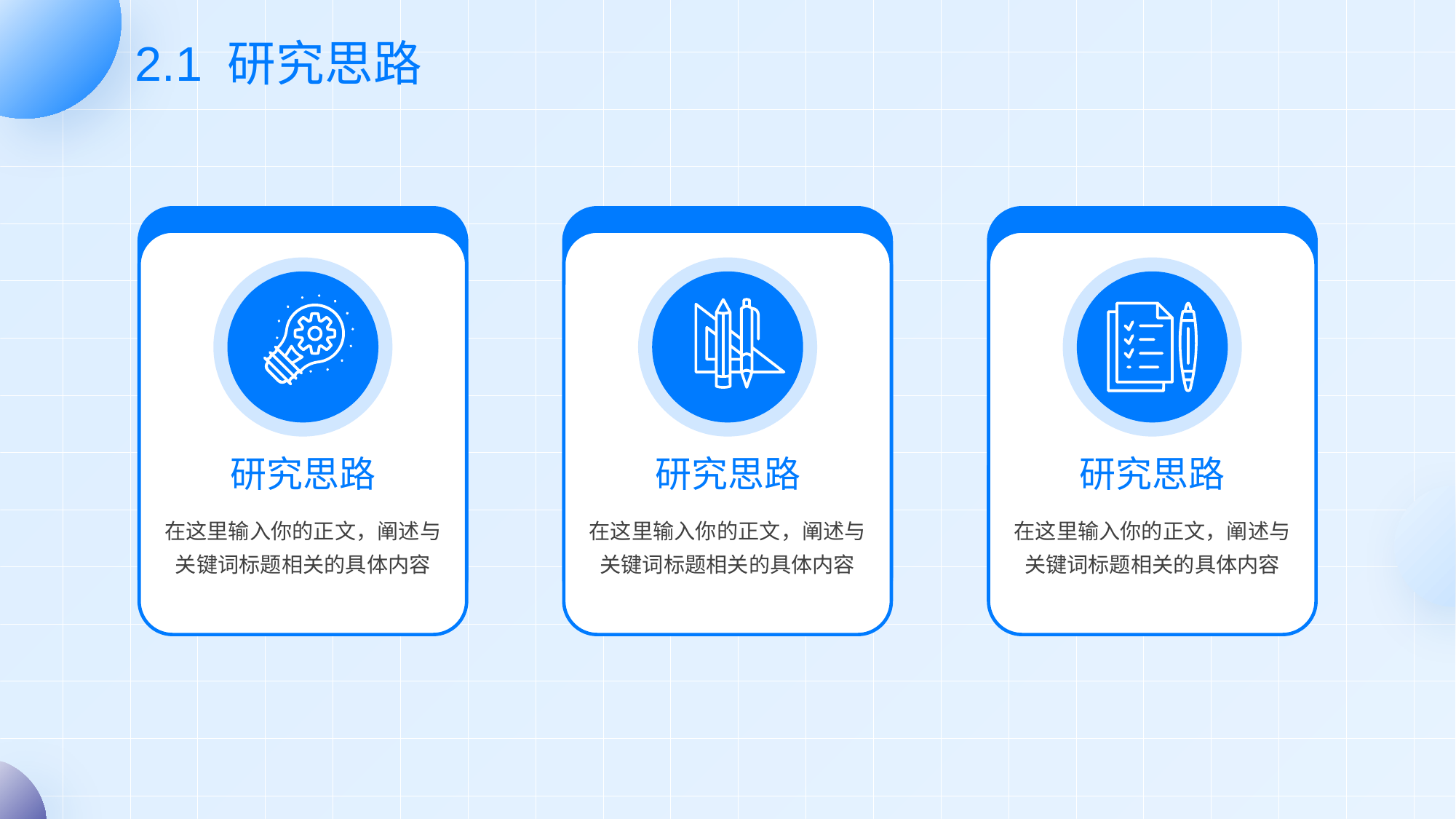

# 2.1 研究思路

研究思路
研究思路
研究思路
在这里输入你的正文，阐述与关键词标题相关的具体内容
在这里输入你的正文，阐述与关键词标题相关的具体内容
在这里输入你的正文，阐述与关键词标题相关的具体内容